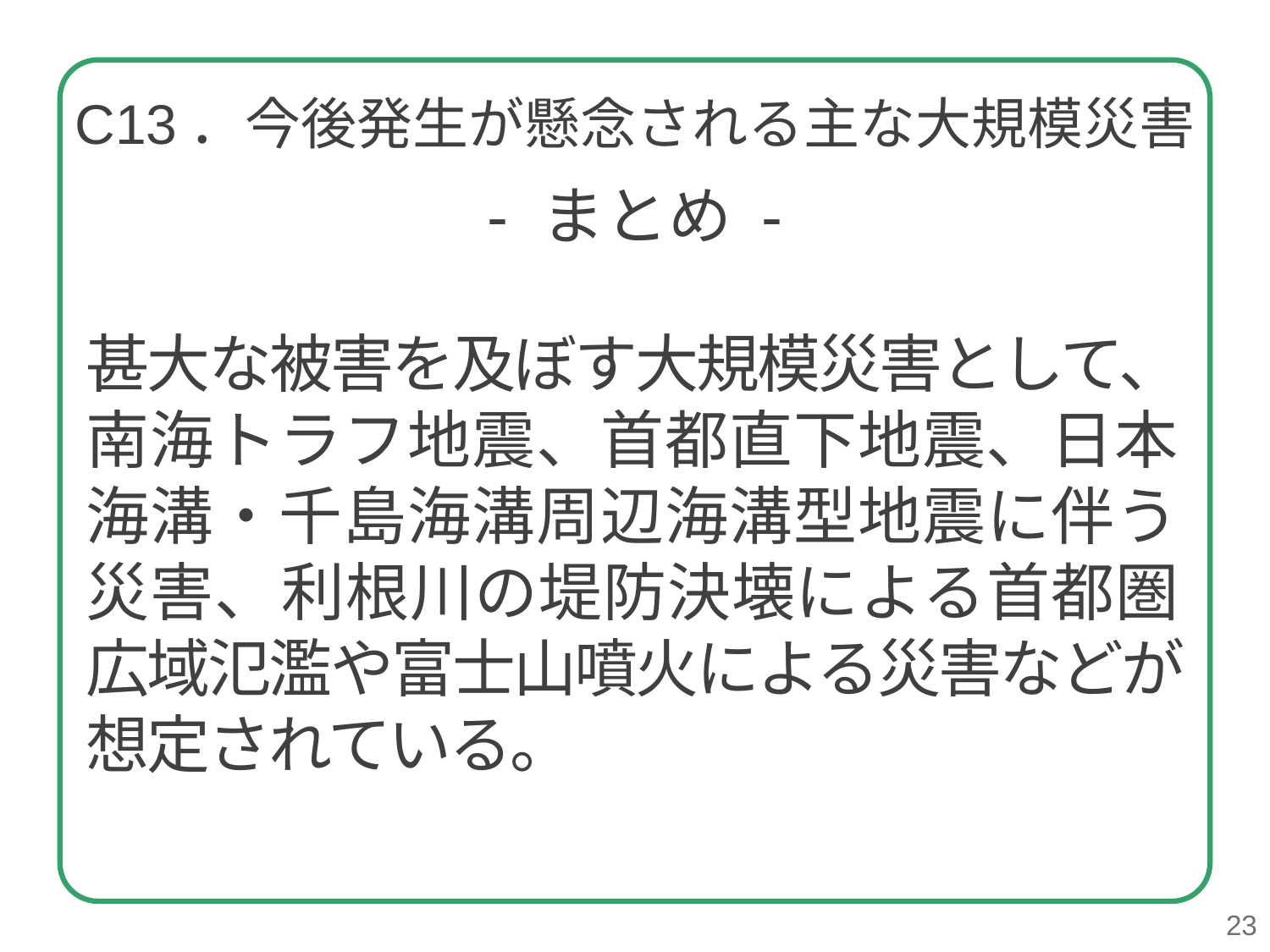

C13．今後発生が懸念される主な大規模災害
甚大な被害を及ぼす大規模災害として、
南海トラフ地震、首都直下地震、日本
海溝・千島海溝周辺海溝型地震に伴う
災害、利根川の堤防決壊による首都圏
広域氾濫や富士山噴火による災害などが想定されている。
23